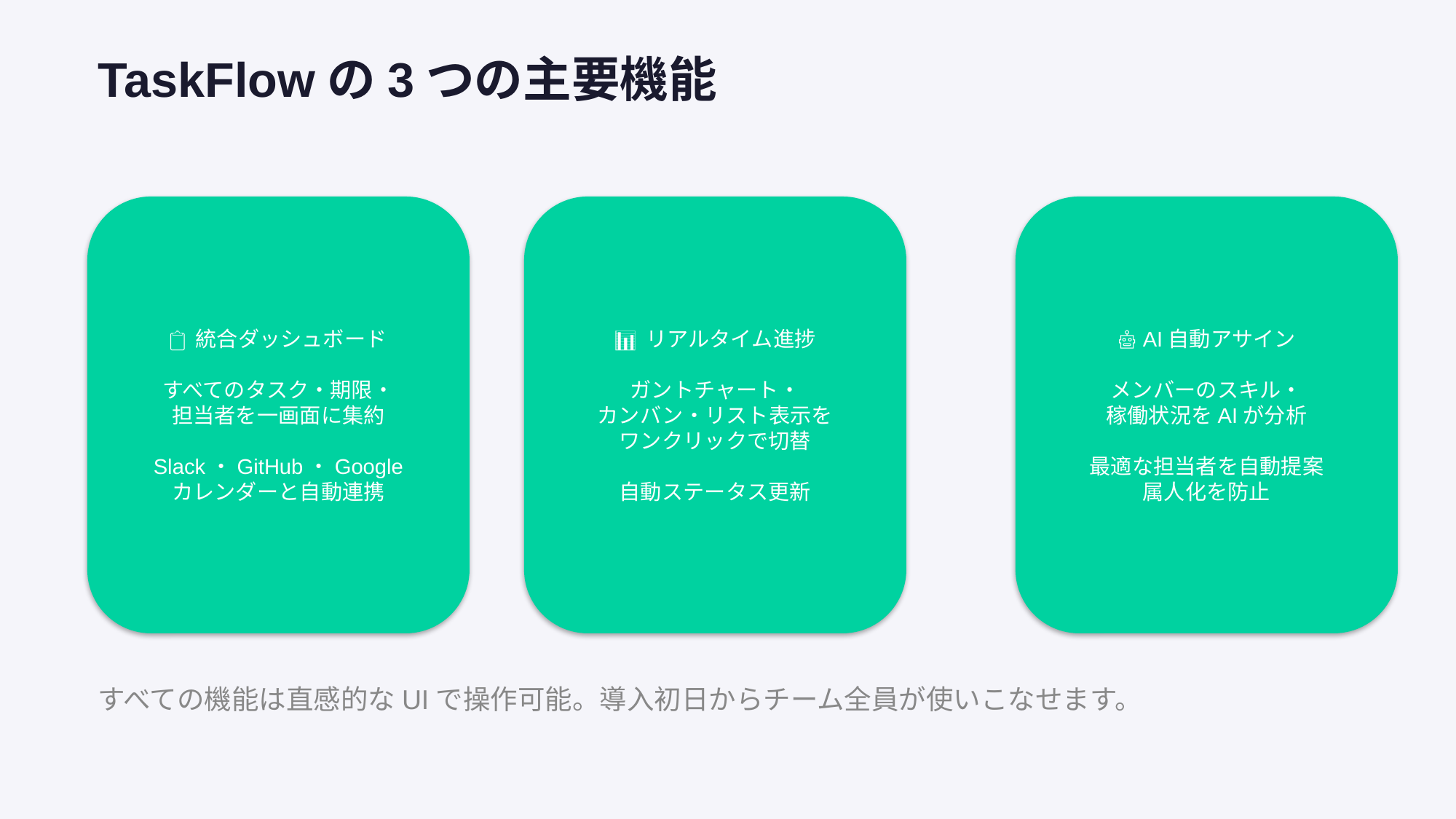

TaskFlowの3つの主要機能
📋 統合ダッシュボード
すべてのタスク・期限・
担当者を一画面に集約
Slack・GitHub・Google
カレンダーと自動連携
📊 リアルタイム進捗
ガントチャート・
カンバン・リスト表示を
ワンクリックで切替
自動ステータス更新
🤖 AI自動アサイン
メンバーのスキル・
稼働状況をAIが分析
最適な担当者を自動提案
属人化を防止
すべての機能は直感的なUIで操作可能。導入初日からチーム全員が使いこなせます。